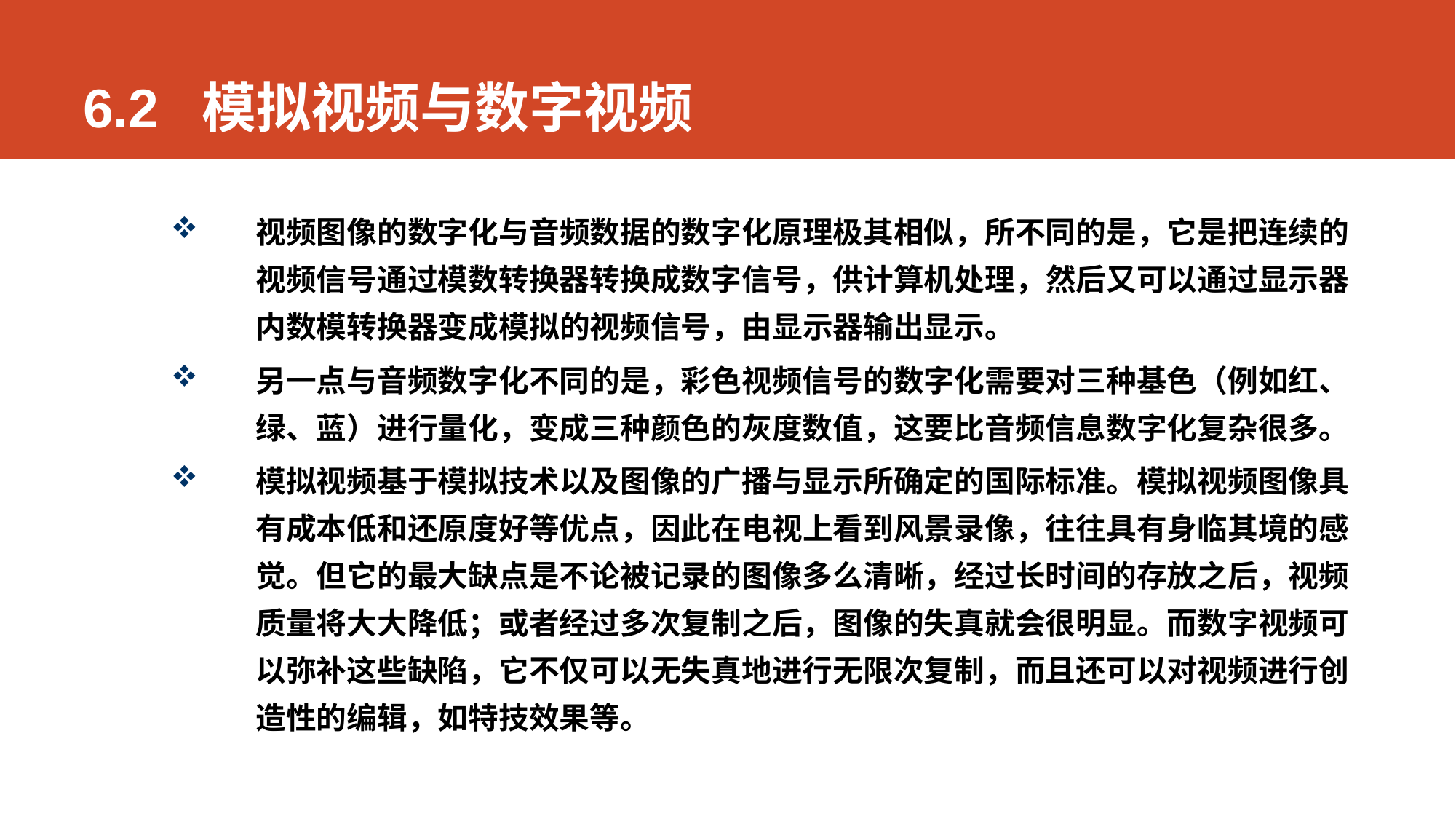

# 6.2  模拟视频与数字视频
视频图像的数字化与音频数据的数字化原理极其相似，所不同的是，它是把连续的视频信号通过模数转换器转换成数字信号，供计算机处理，然后又可以通过显示器内数模转换器变成模拟的视频信号，由显示器输出显示。
另一点与音频数字化不同的是，彩色视频信号的数字化需要对三种基色（例如红、绿、蓝）进行量化，变成三种颜色的灰度数值，这要比音频信息数字化复杂很多。
模拟视频基于模拟技术以及图像的广播与显示所确定的国际标准。模拟视频图像具有成本低和还原度好等优点，因此在电视上看到风景录像，往往具有身临其境的感觉。但它的最大缺点是不论被记录的图像多么清晰，经过长时间的存放之后，视频质量将大大降低；或者经过多次复制之后，图像的失真就会很明显。而数字视频可以弥补这些缺陷，它不仅可以无失真地进行无限次复制，而且还可以对视频进行创造性的编辑，如特技效果等。